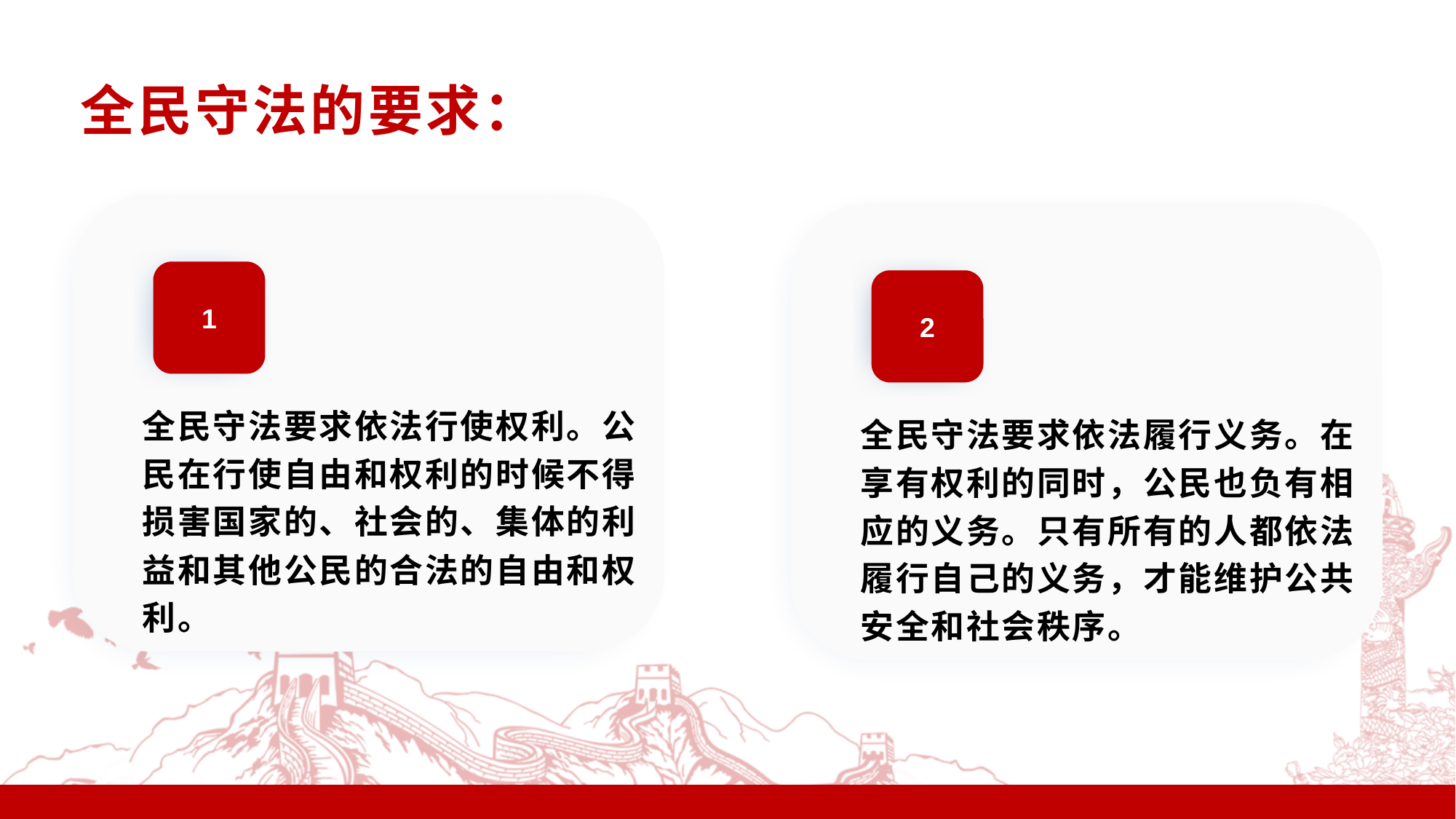

全民守法的要求：

1
2
全民守法要求依法行使权利。公民在行使自由和权利的时候不得损害国家的、社会的、集体的利益和其他公民的合法的自由和权利。
全民守法要求依法履行义务。在享有权利的同时，公民也负有相应的义务。只有所有的人都依法履行自己的义务，才能维护公共安全和社会秩序。